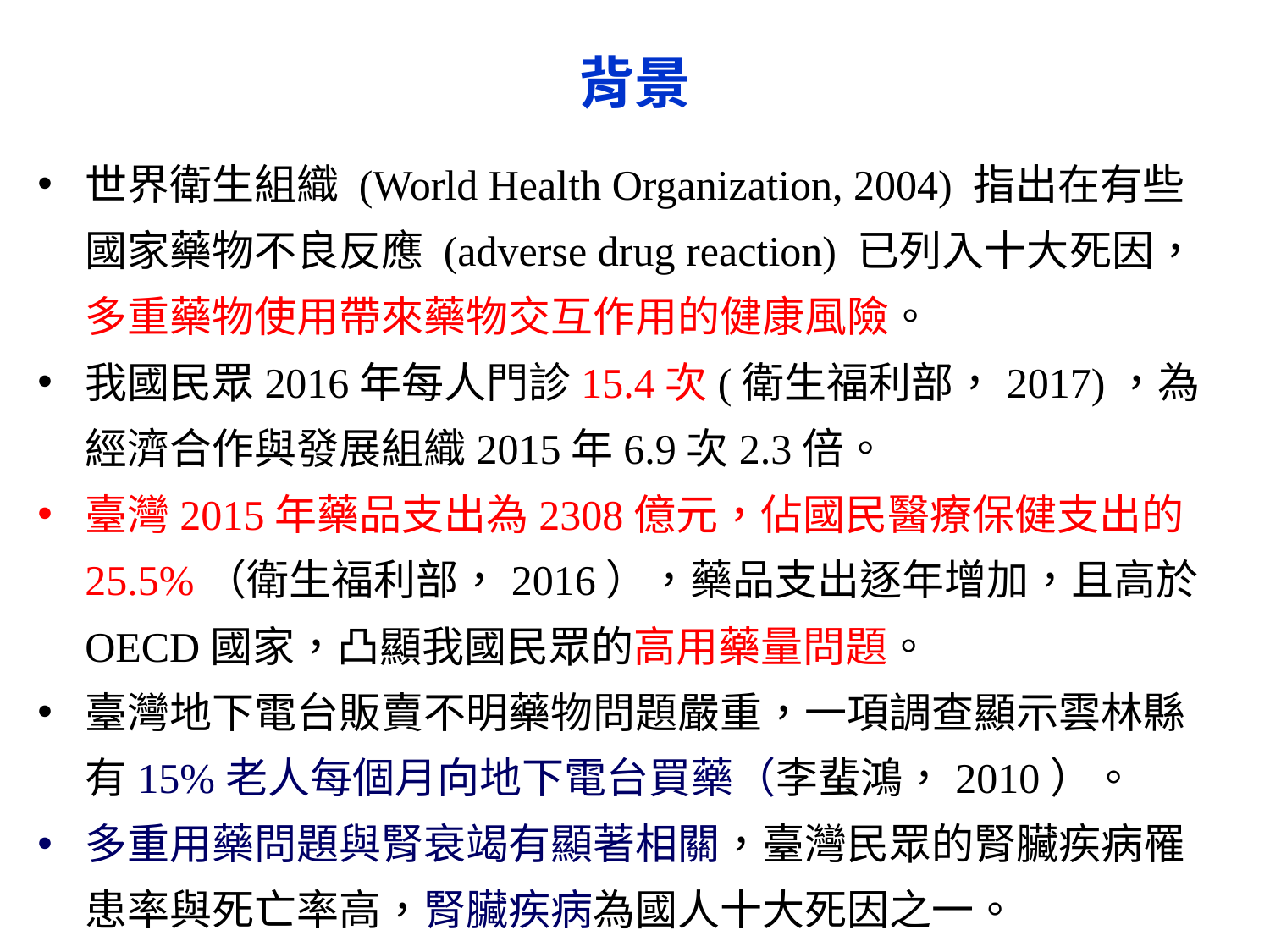

# 背景
世界衛生組織 (World Health Organization, 2004) 指出在有些國家藥物不良反應 (adverse drug reaction) 已列入十大死因，多重藥物使用帶來藥物交互作用的健康風險。
我國民眾2016年每人門診15.4次(衛生福利部，2017)，為經濟合作與發展組織2015年6.9次2.3倍。
臺灣2015年藥品支出為2308億元，佔國民醫療保健支出的25.5%（衛生福利部，2016），藥品支出逐年增加，且高於OECD國家，凸顯我國民眾的高用藥量問題。
臺灣地下電台販賣不明藥物問題嚴重，一項調查顯示雲林縣有15%老人每個月向地下電台買藥（李蜚鴻，2010）。
多重用藥問題與腎衰竭有顯著相關，臺灣民眾的腎臟疾病罹患率與死亡率高，腎臟疾病為國人十大死因之一。